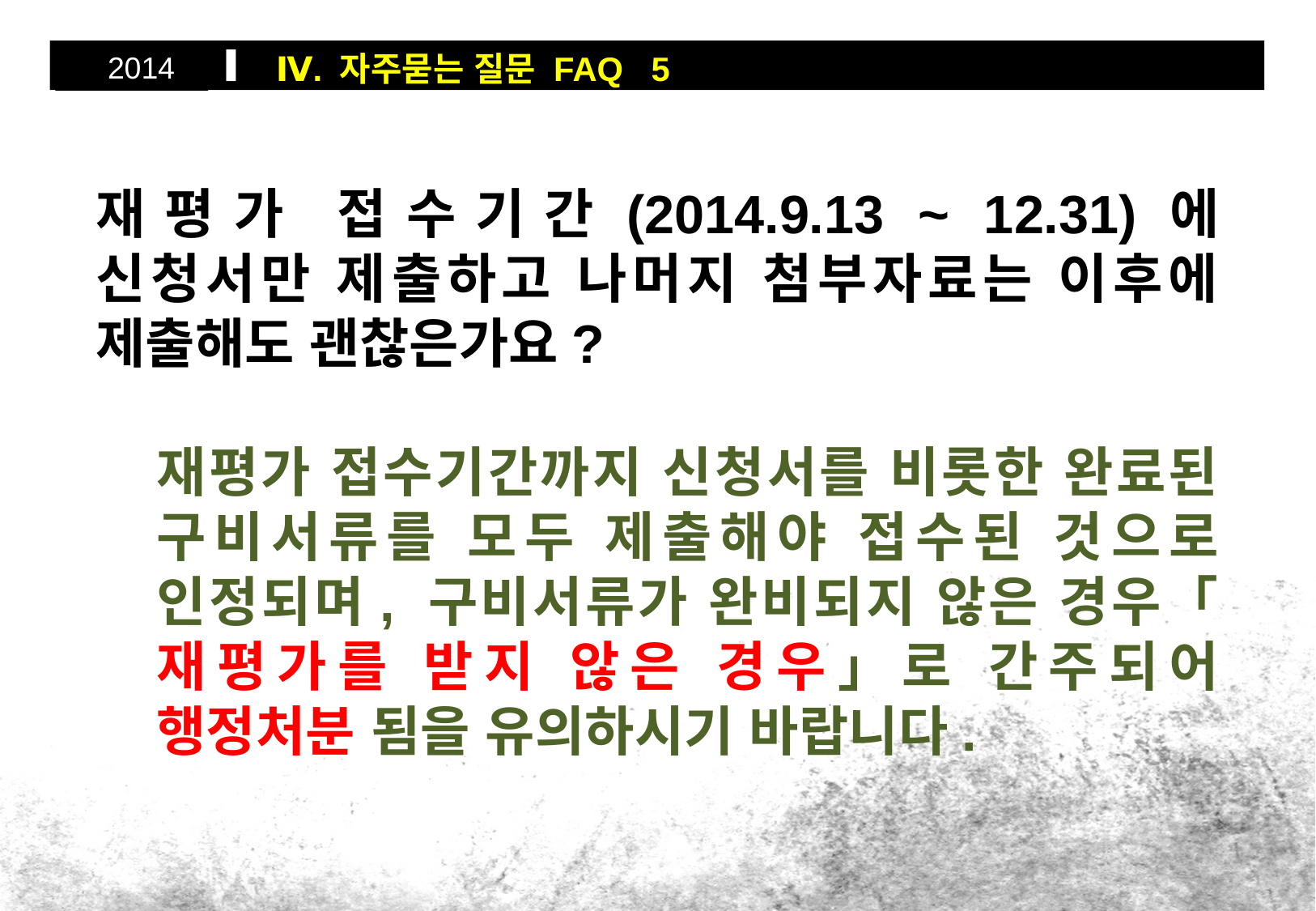

Ⅳ. 자주묻는 질문 FAQ   5

2014
재평가 접수기간(2014.9.13 ~ 12.31)에 신청서만 제출하고 나머지 첨부자료는 이후에 제출해도 괜찮은가요?

재평가 접수기간까지 신청서를 비롯한 완료된 구비서류를 모두 제출해야 접수된 것으로 인정되며, 구비서류가 완비되지 않은 경우「재평가를 받지 않은 경우」로 간주되어 행정처분 됨을 유의하시기 바랍니다.